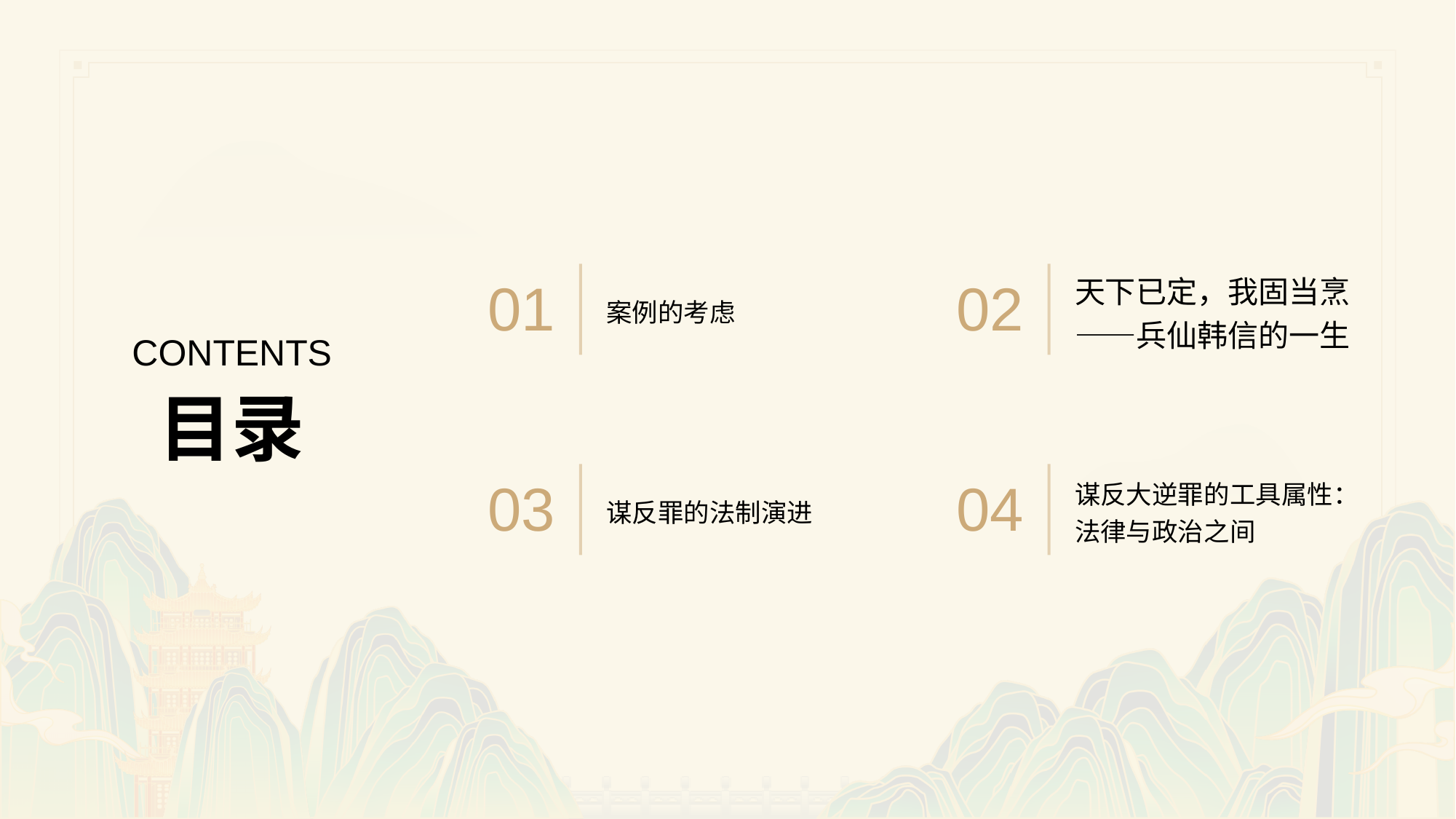

案例的考虑
天下已定，我固当烹——兵仙韩信的一生

01
02
CONTENTS
目录
谋反罪的法制演进
谋反大逆罪的工具属性：法律与政治之间

03
04